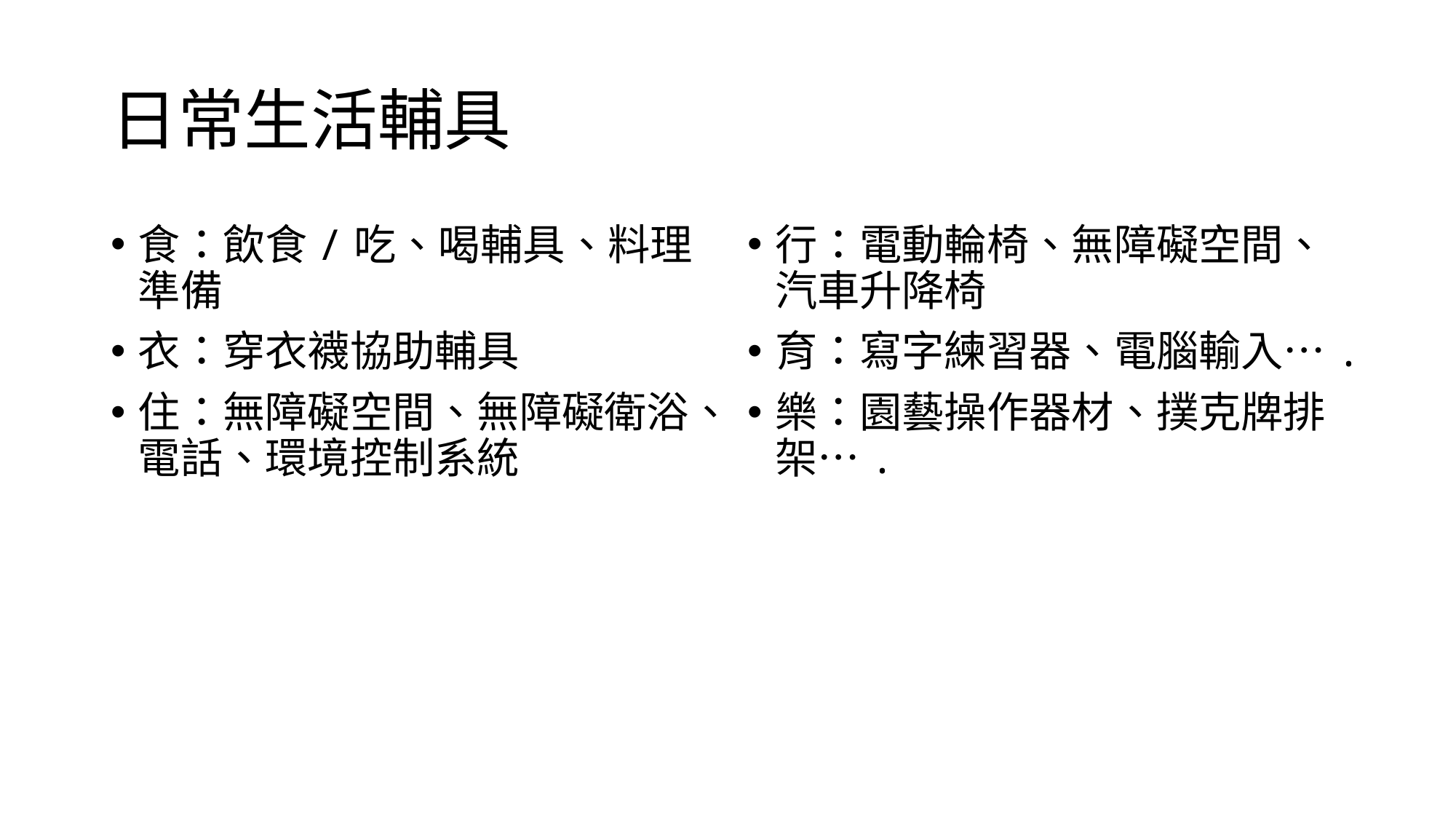

# 日常生活輔具
食：飲食/吃、喝輔具、料理準備
衣：穿衣襪協助輔具
住：無障礙空間、無障礙衛浴、電話、環境控制系統
行：電動輪椅、無障礙空間、汽車升降椅
育：寫字練習器、電腦輸入….
樂：園藝操作器材、撲克牌排架….